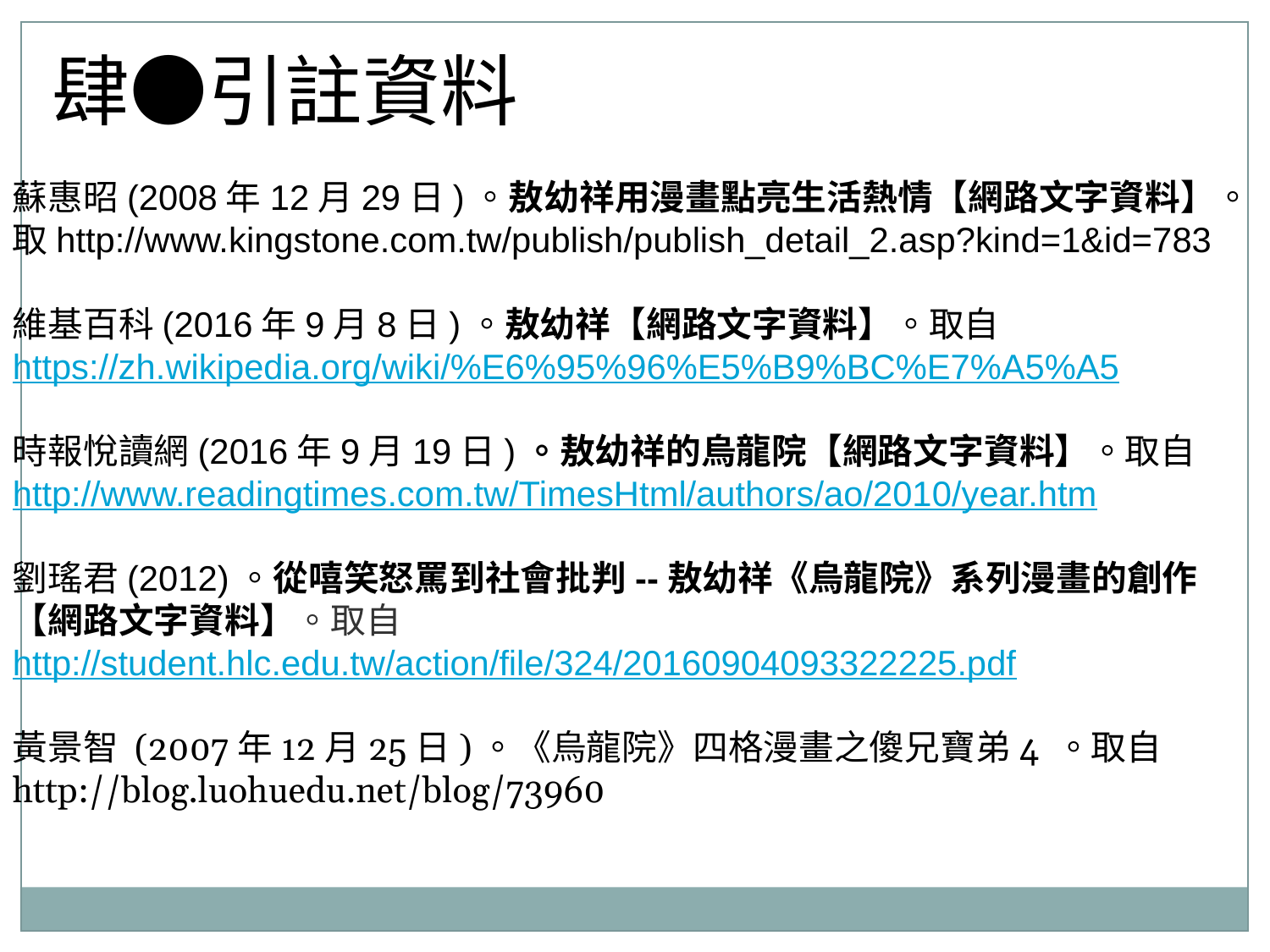

肆●引註資料

蘇惠昭(2008年12月29日)。敖幼祥用漫畫點亮生活熱情【網路文字資料】。取http://www.kingstone.com.tw/publish/publish_detail_2.asp?kind=1&id=783

維基百科(2016年9月8日)。敖幼祥【網路文字資料】。取自https://zh.wikipedia.org/wiki/%E6%95%96%E5%B9%BC%E7%A5%A5

時報悅讀網(2016年9月19日)。敖幼祥的烏龍院【網路文字資料】。取自http://www.readingtimes.com.tw/TimesHtml/authors/ao/2010/year.htm

劉瑤君(2012)。從嘻笑怒罵到社會批判--敖幼祥《烏龍院》系列漫畫的創作【網路文字資料】。取自http://student.hlc.edu.tw/action/file/324/20160904093322225.pdf

黃景智 (2007年12月25日)。《烏龍院》四格漫畫之傻兄寶弟4 。取自http://blog.luohuedu.net/blog/73960